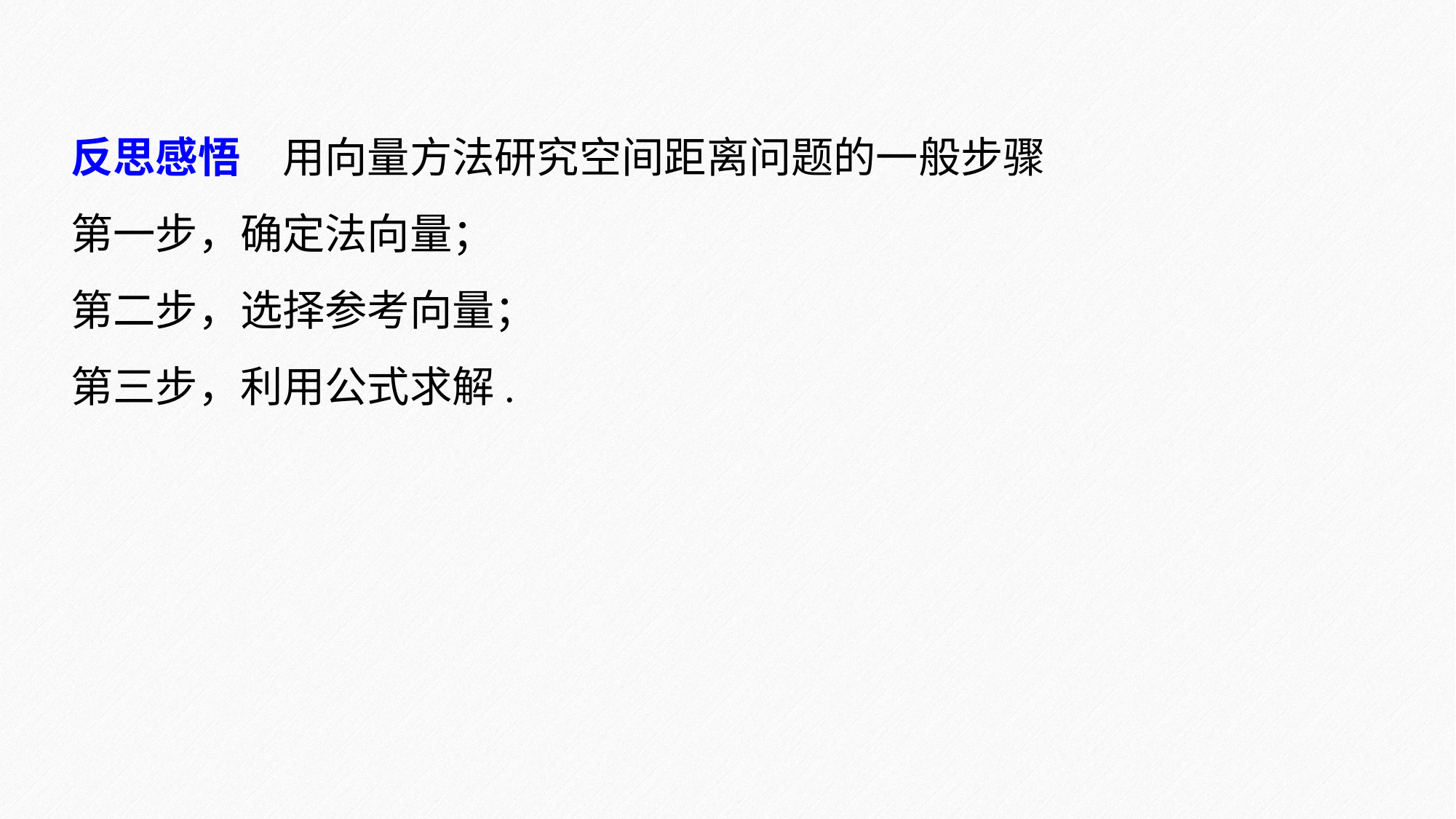

反思感悟　用向量方法研究空间距离问题的一般步骤
第一步，确定法向量；
第二步，选择参考向量；
第三步，利用公式求解.